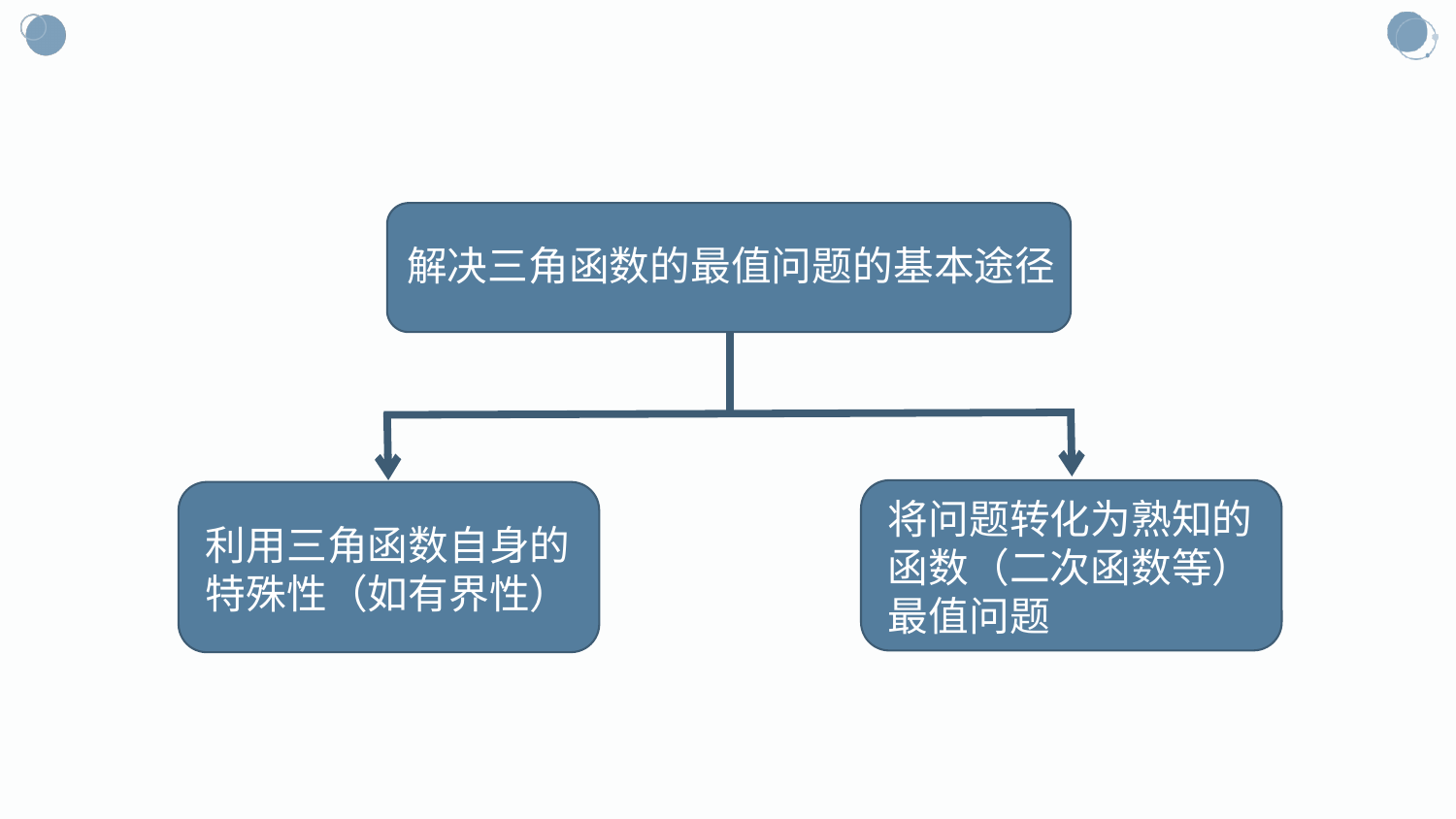

解决三角函数的最值问题的基本途径

将问题转化为熟知的函数（二次函数等）最值问题

利用三角函数自身的
特殊性（如有界性）